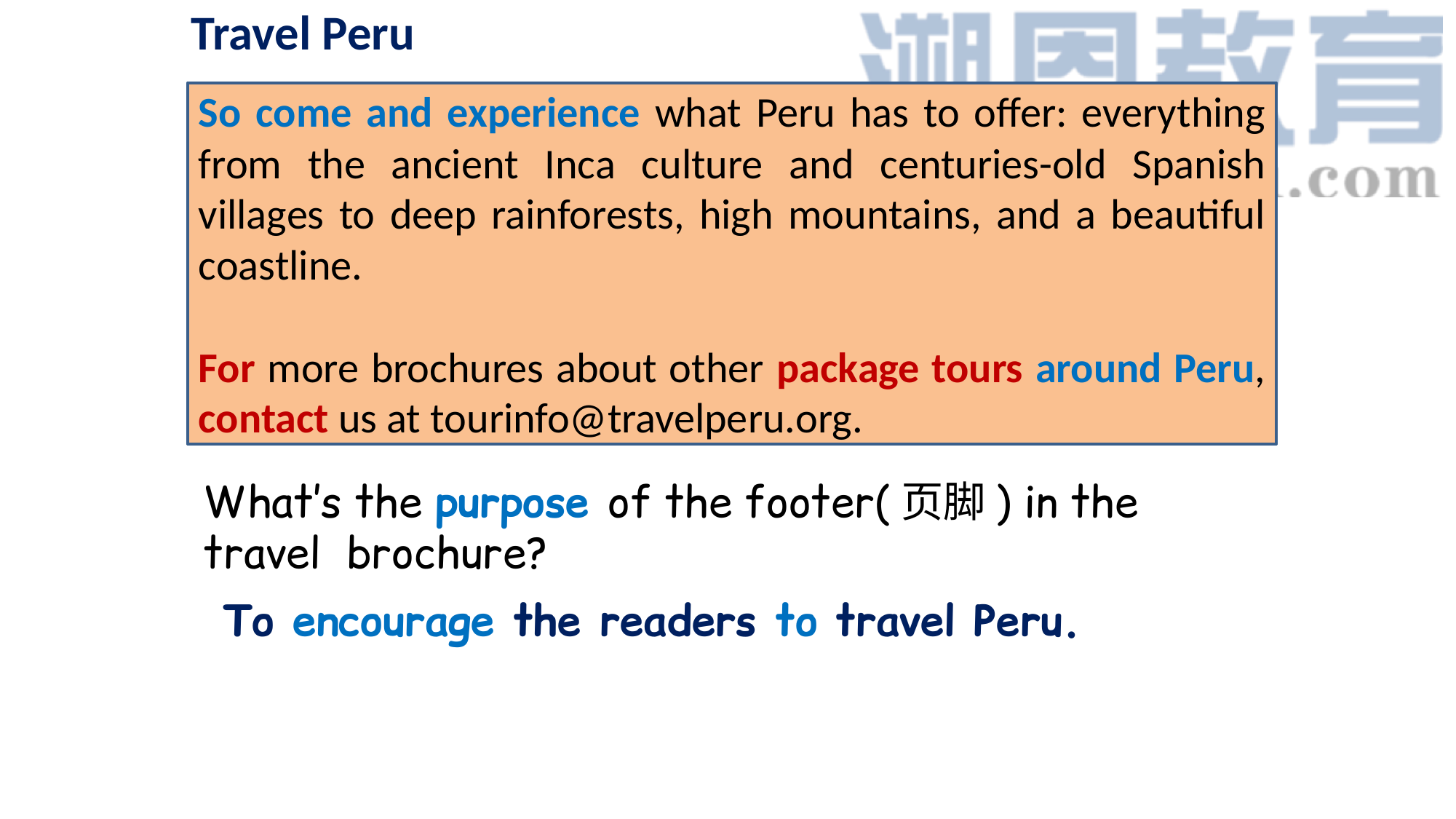

# Travel Peru
So come and experience what Peru has to offer: everything from the ancient Inca culture and centuries-old Spanish villages to deep rainforests, high mountains, and a beautiful coastline.

For more brochures about other package tours around Peru, contact us at tourinfo@travelperu.org.
What’s the purpose of the footer(页脚) in the travel  brochure?
To encourage the readers to travel Peru.